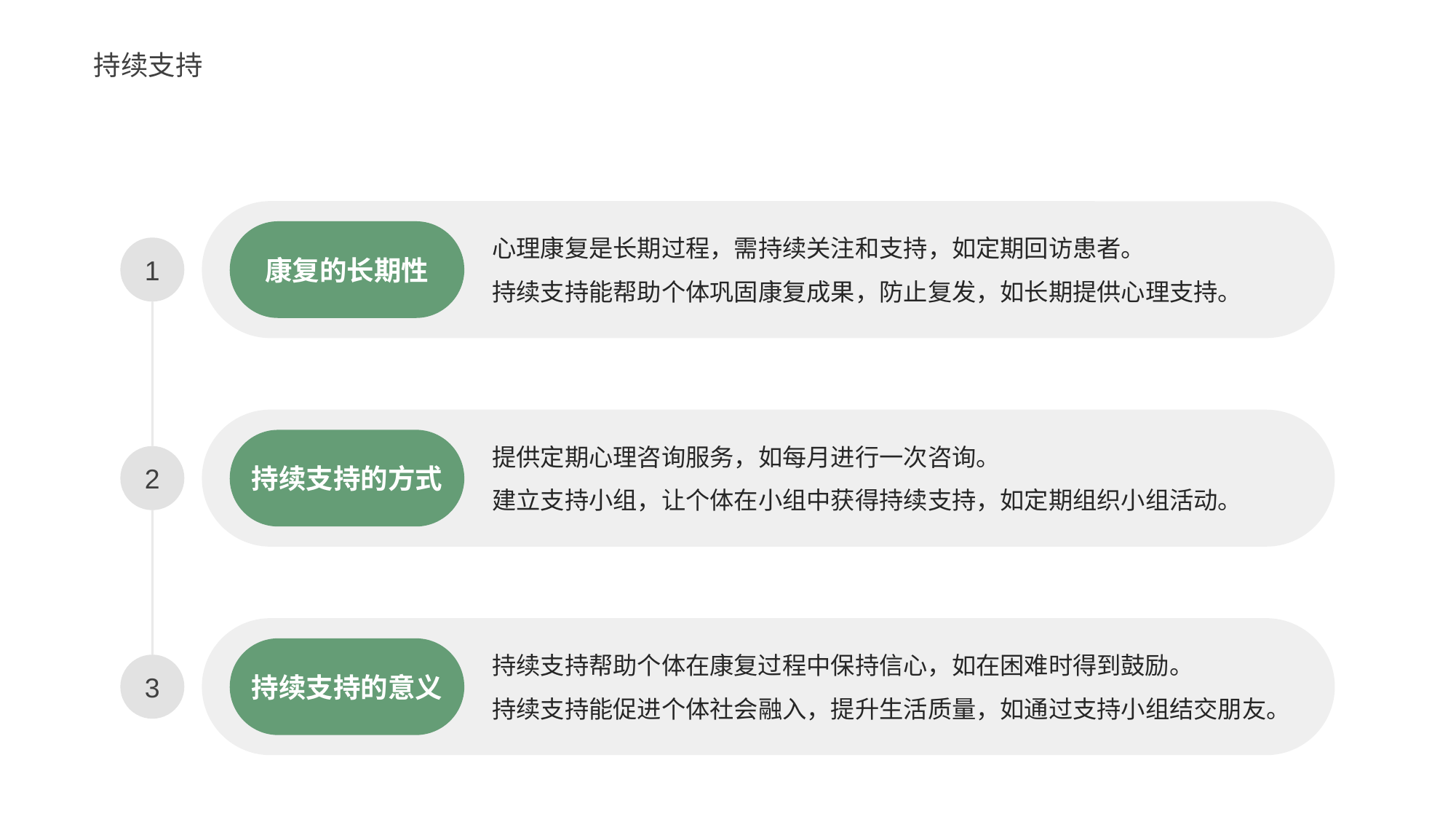

# 持续支持

心理康复是长期过程，需持续关注和支持，如定期回访患者。
持续支持能帮助个体巩固康复成果，防止复发，如长期提供心理支持。
康复的长期性
1

提供定期心理咨询服务，如每月进行一次咨询。
建立支持小组，让个体在小组中获得持续支持，如定期组织小组活动。
持续支持的方式
2

持续支持帮助个体在康复过程中保持信心，如在困难时得到鼓励。
持续支持能促进个体社会融入，提升生活质量，如通过支持小组结交朋友。
持续支持的意义
3